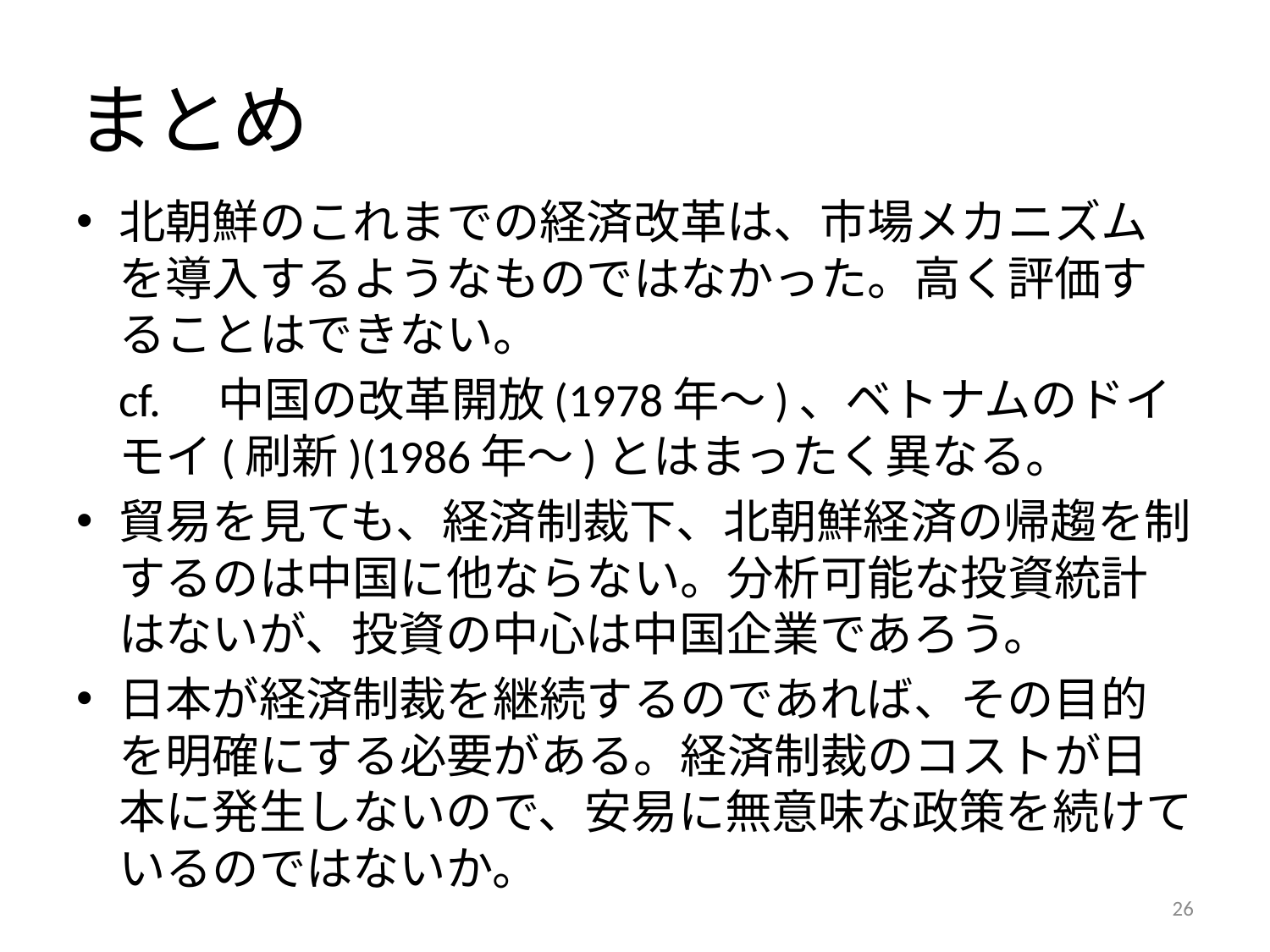

# まとめ
北朝鮮のこれまでの経済改革は、市場メカニズムを導入するようなものではなかった。高く評価することはできない。
	cf.　中国の改革開放(1978年～)、ベトナムのドイモイ(刷新)(1986年～)とはまったく異なる。
貿易を見ても、経済制裁下、北朝鮮経済の帰趨を制するのは中国に他ならない。分析可能な投資統計はないが、投資の中心は中国企業であろう。
日本が経済制裁を継続するのであれば、その目的を明確にする必要がある。経済制裁のコストが日本に発生しないので、安易に無意味な政策を続けているのではないか。
26